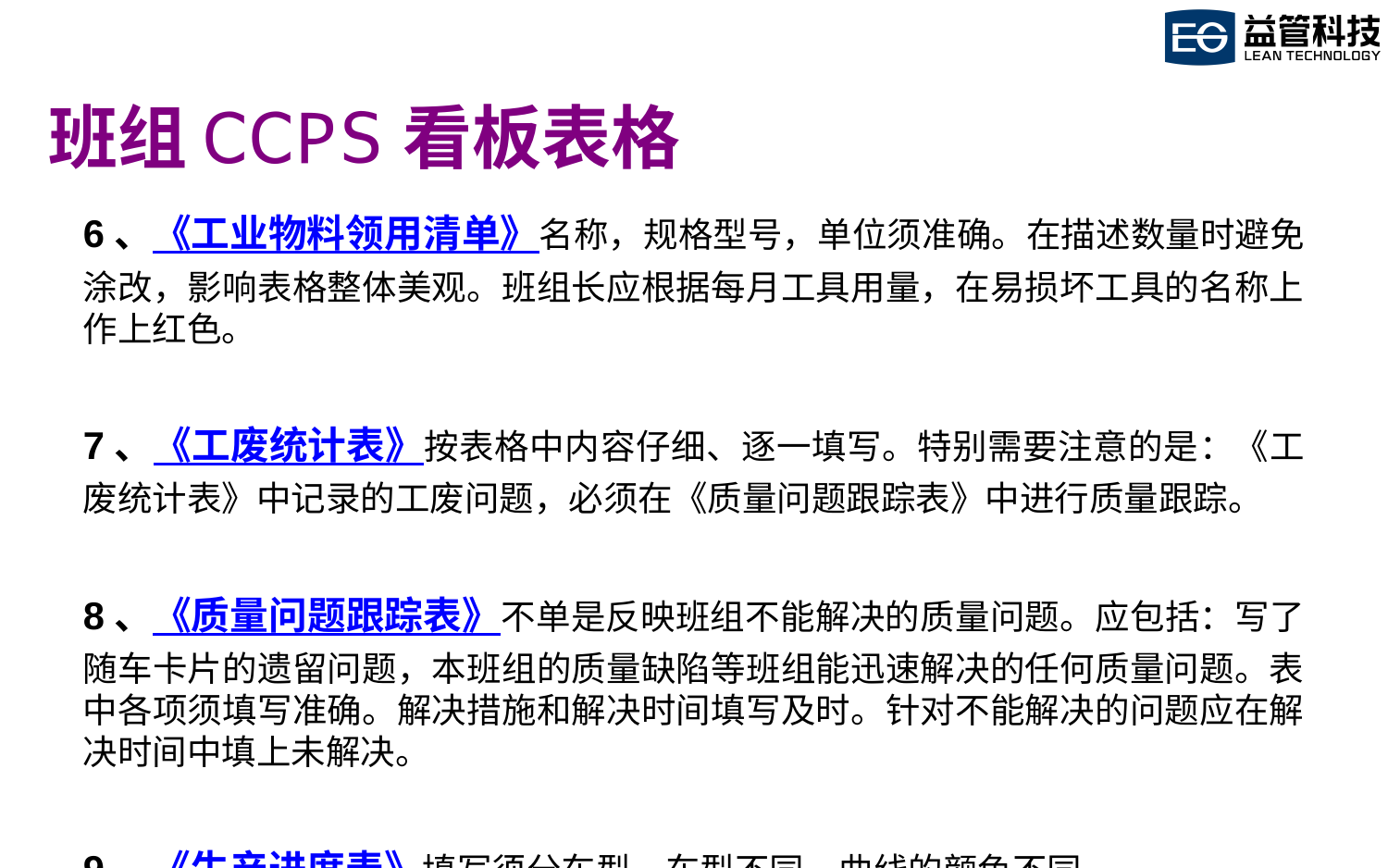

班组CCPS看板表格
6、《工业物料领用清单》名称，规格型号，单位须准确。在描述数量时避免涂改，影响表格整体美观。班组长应根据每月工具用量，在易损坏工具的名称上作上红色。

7、《工废统计表》按表格中内容仔细、逐一填写。特别需要注意的是：《工废统计表》中记录的工废问题，必须在《质量问题跟踪表》中进行质量跟踪。

8、《质量问题跟踪表》不单是反映班组不能解决的质量问题。应包括：写了随车卡片的遗留问题，本班组的质量缺陷等班组能迅速解决的任何质量问题。表中各项须填写准确。解决措施和解决时间填写及时。针对不能解决的问题应在解决时间中填上未解决。

9、《生产进度表》填写须分车型。车型不同，曲线的颜色不同。